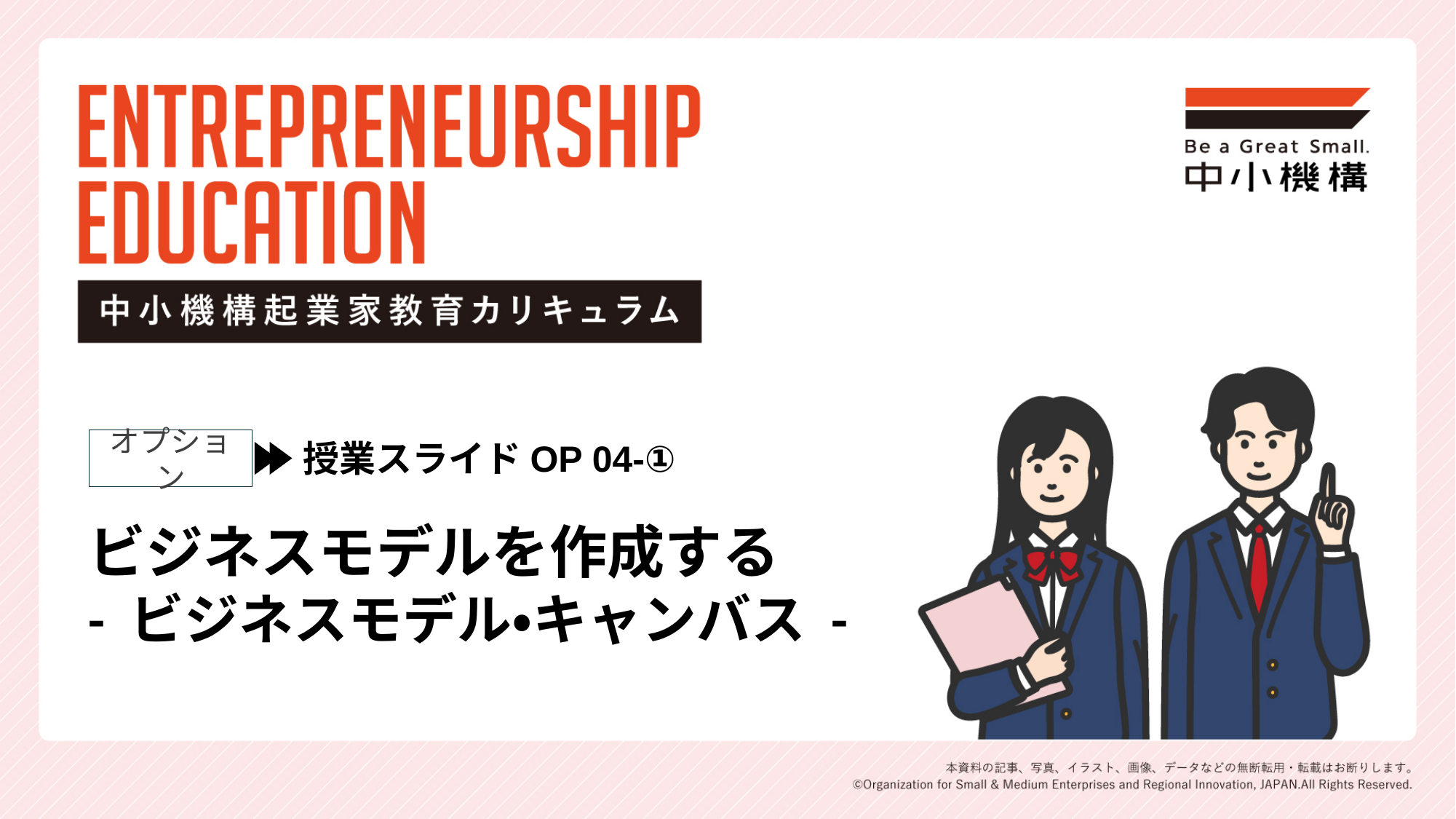

授業スライドOP 04-①
オプション

# ビジネスモデルを作成する - ビジネスモデル・キャンバス -